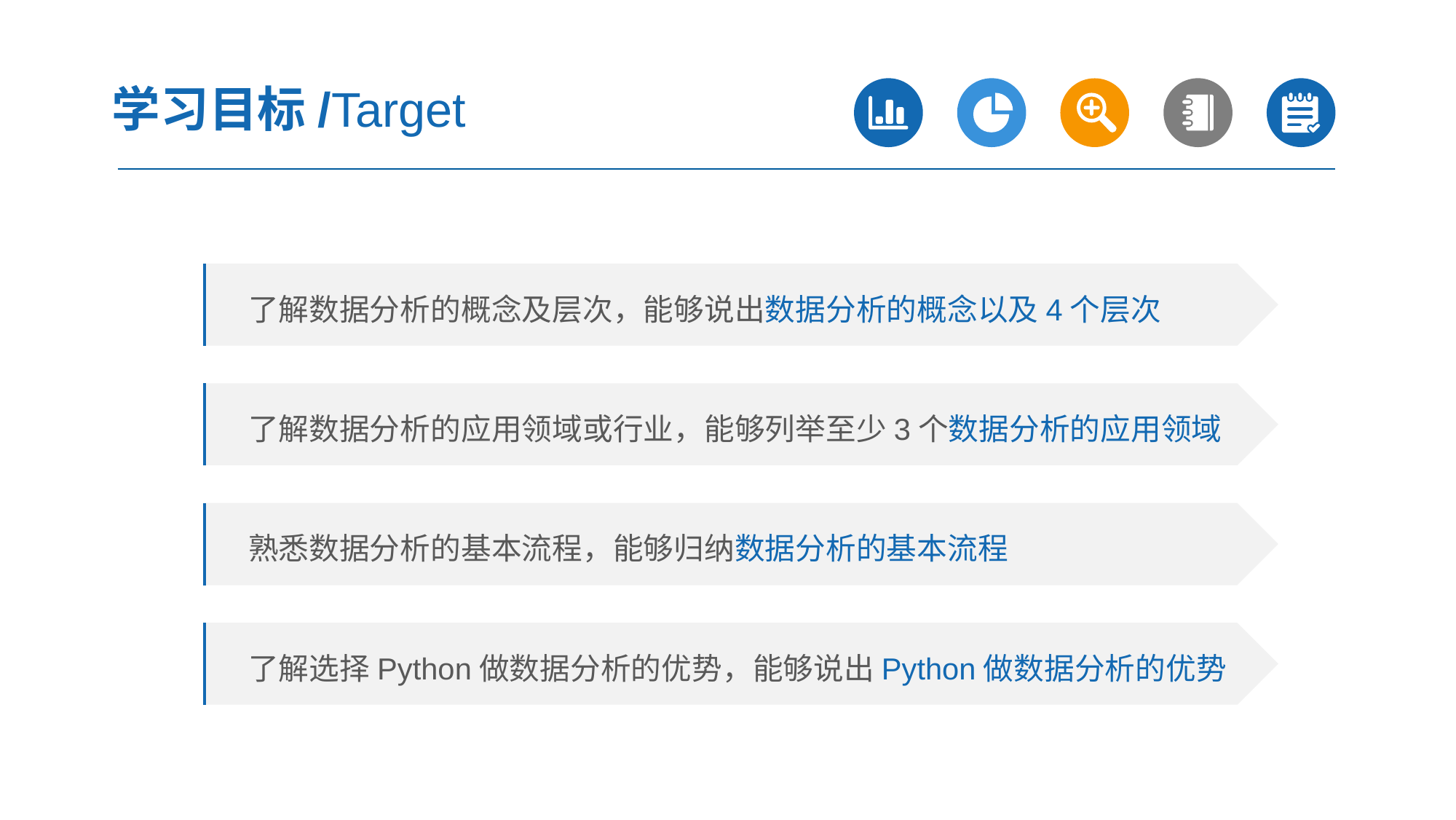

学习目标/Target
    了解数据分析的概念及层次，能够说出数据分析的概念以及4个层次

    了解数据分析的应用领域或行业，能够列举至少3个数据分析的应用领域

    熟悉数据分析的基本流程，能够归纳数据分析的基本流程

    了解选择Python做数据分析的优势，能够说出Python做数据分析的优势